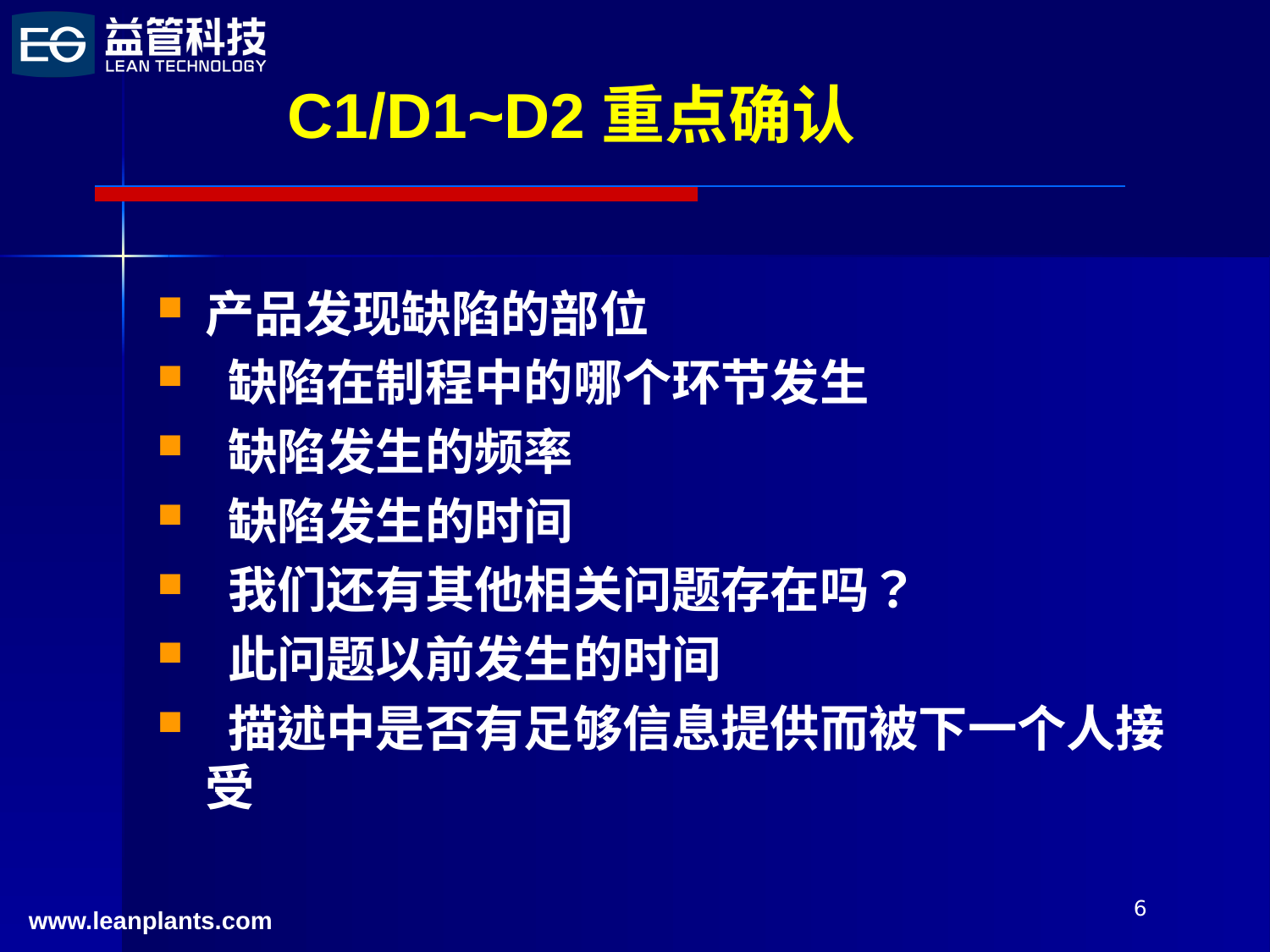

# C1/D1~D2重点确认
产品发现缺陷的部位
 缺陷在制程中的哪个环节发生
 缺陷发生的频率
 缺陷发生的时间
 我们还有其他相关问题存在吗？
 此问题以前发生的时间
 描述中是否有足够信息提供而被下一个人接受

6